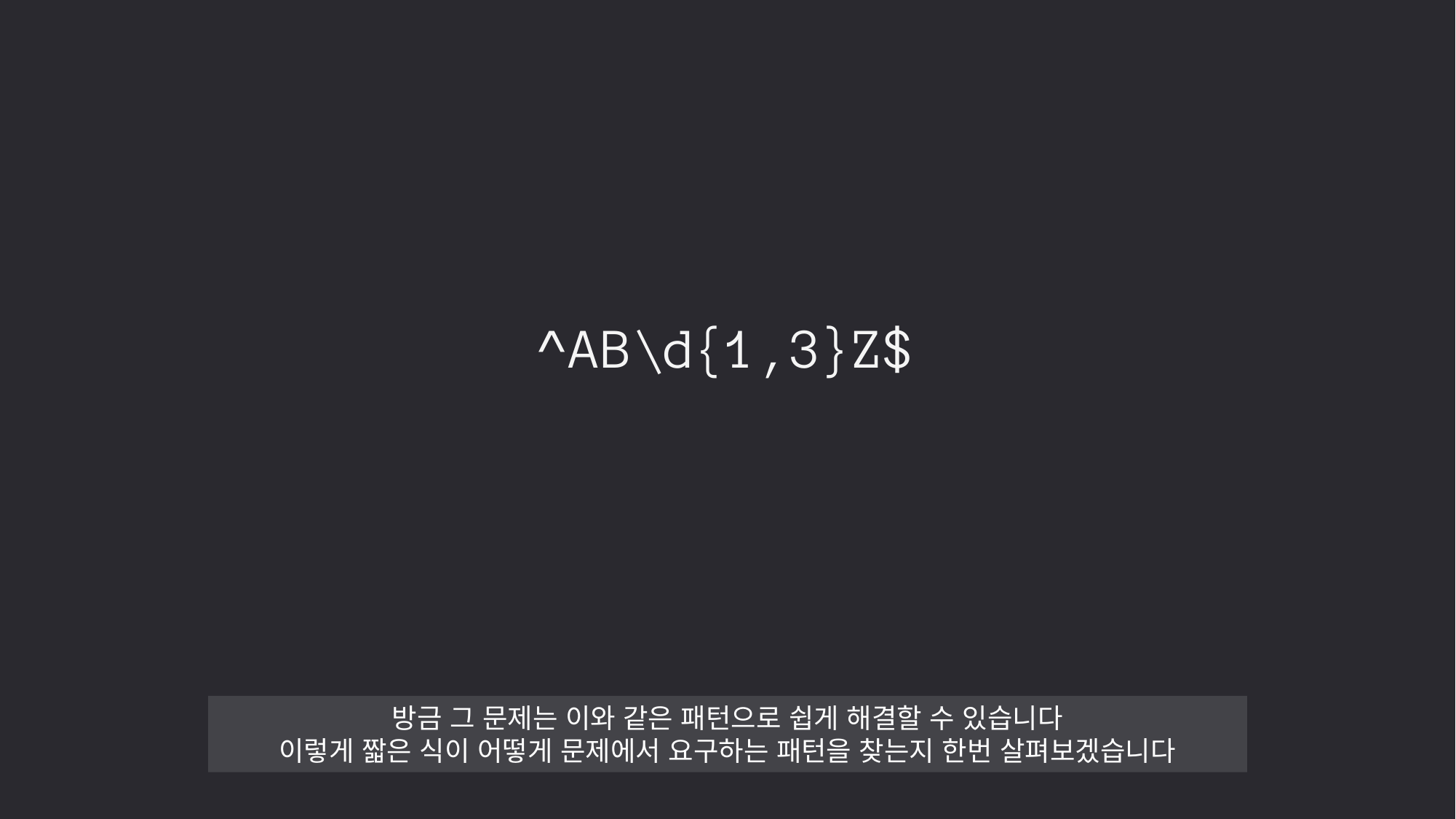

^AB\d{1,3}Z$
방금 그 문제는 이와 같은 패턴으로 쉽게 해결할 수 있습니다
이렇게 짧은 식이 어떻게 문제에서 요구하는 패턴을 찾는지 한번 살펴보겠습니다